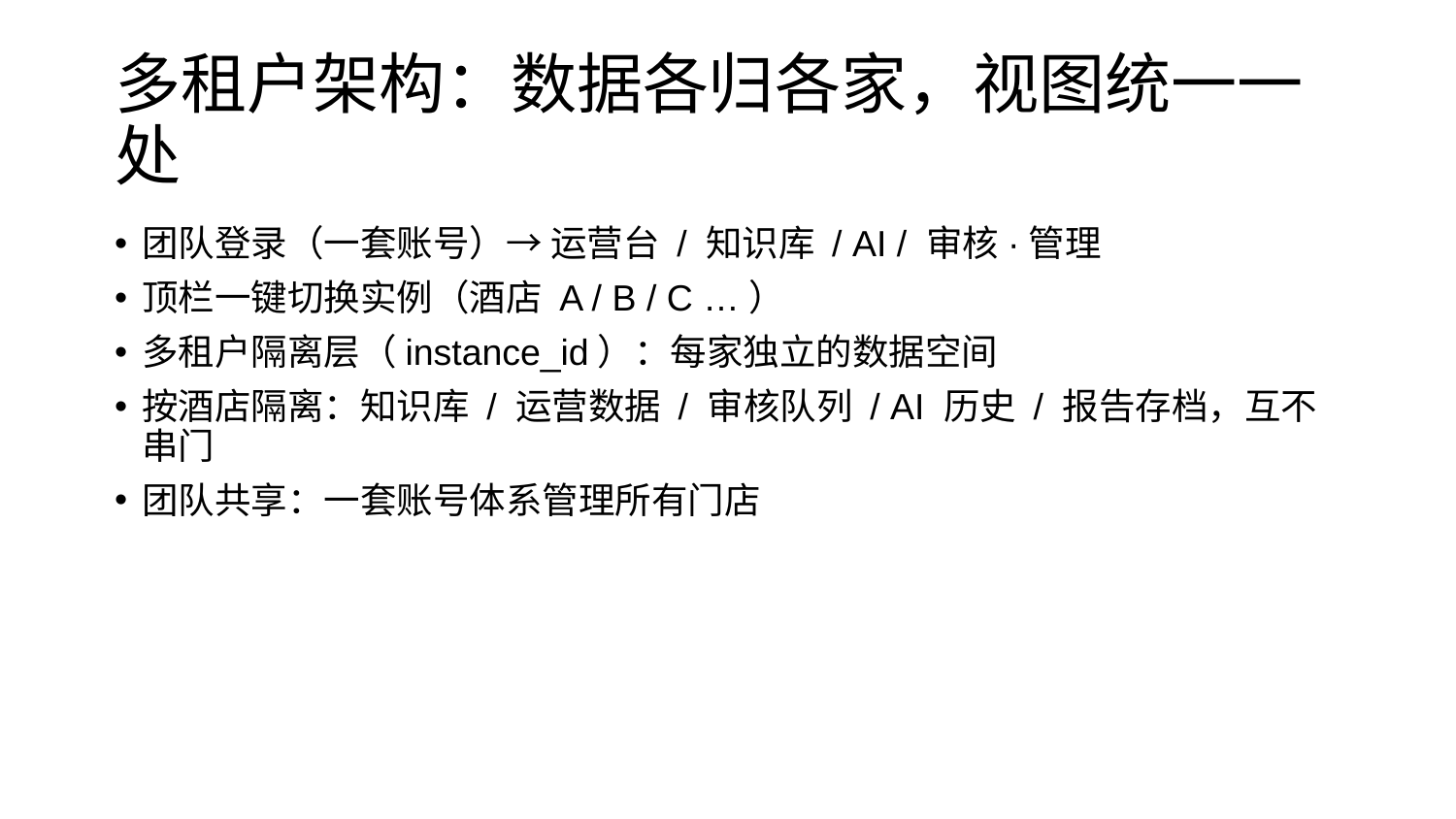

# 多租户架构：数据各归各家，视图统一一处
团队登录（一套账号）→ 运营台 / 知识库 / AI / 审核·管理
顶栏一键切换实例（酒店 A / B / C …）
多租户隔离层（instance_id）：每家独立的数据空间
按酒店隔离：知识库 / 运营数据 / 审核队列 / AI 历史 / 报告存档，互不串门
团队共享：一套账号体系管理所有门店